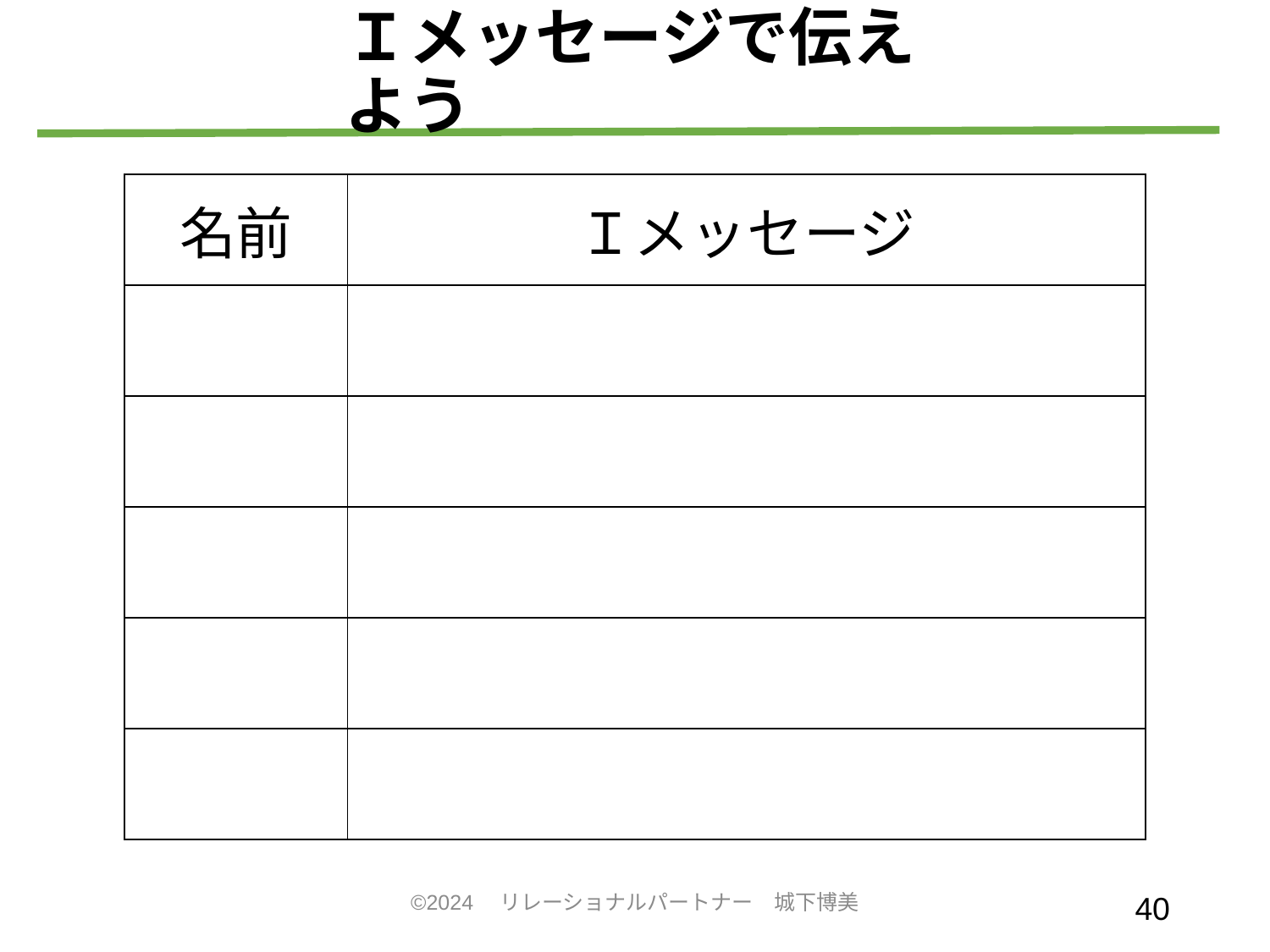

# Ｉメッセージで伝えよう
| 名前 | Ｉメッセージ |
| --- | --- |
|  |  |
|  |  |
|  |  |
|  |  |
|  |  |
©2024　リレーショナルパートナー　城下博美
40